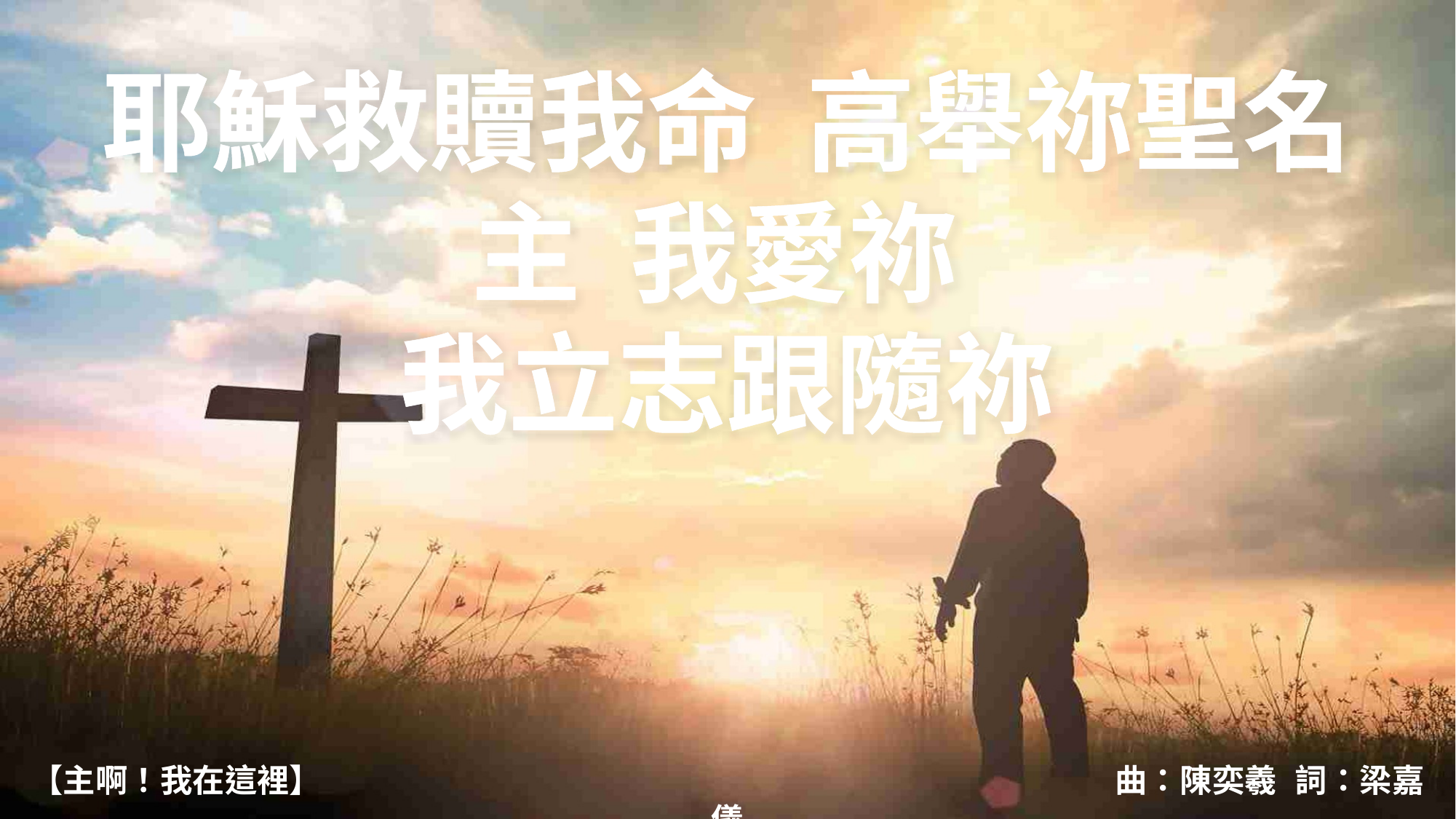

耶穌救贖我命  高舉祢聖名
主  我愛祢
我立志跟隨祢
【主啊！我在這裡】                                                                                         曲：陳奕羲  詞：梁嘉儀